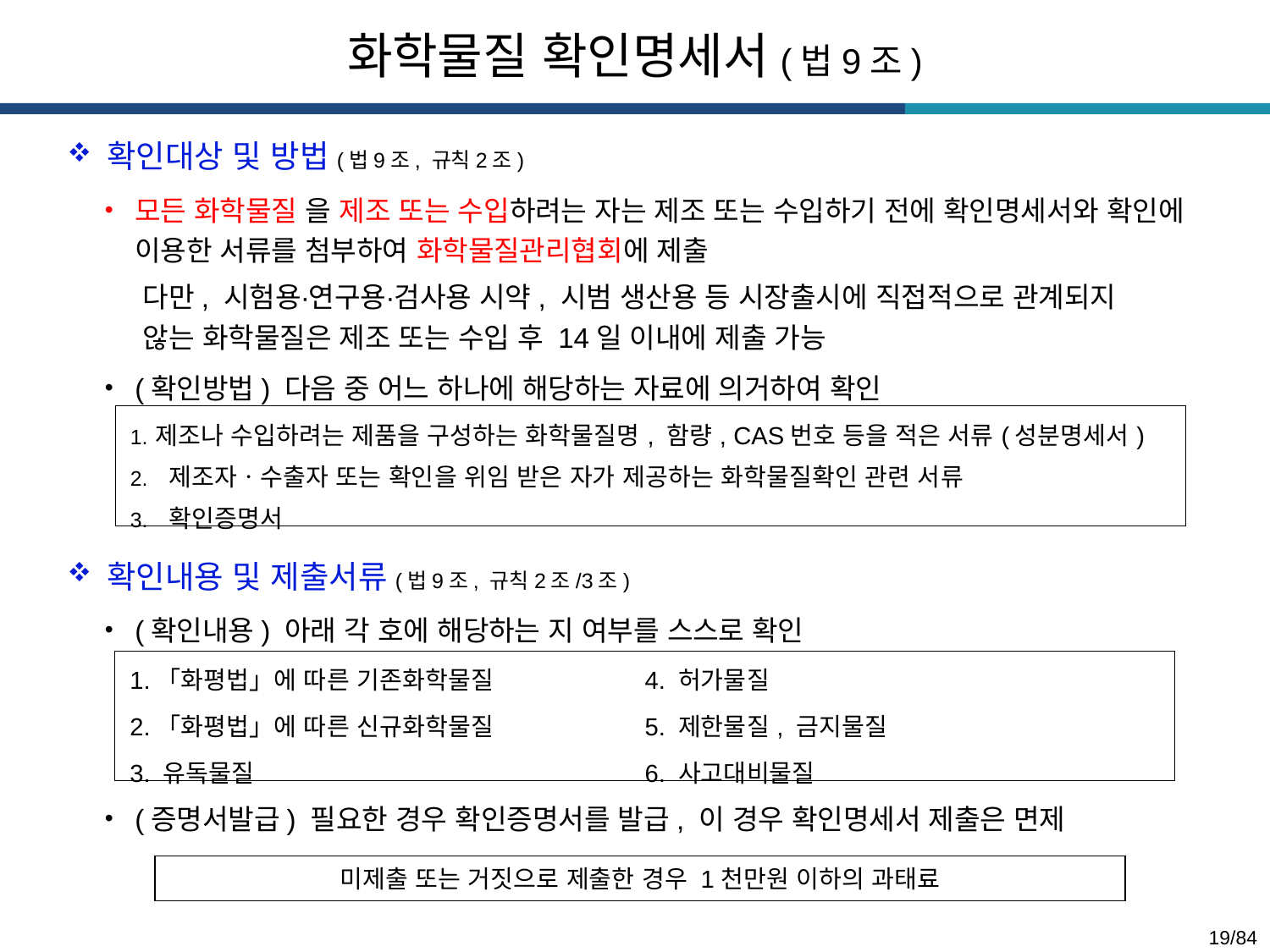

화학물질 확인명세서(법9조)
확인대상 및 방법(법9조, 규칙2조)
모든 화학물질 을 제조 또는 수입하려는 자는 제조 또는 수입하기 전에 확인명세서와 확인에 이용한 서류를 첨부하여 화학물질관리협회에 제출
    다만, 시험용∙연구용∙검사용 시약, 시범 생산용 등 시장출시에 직접적으로 관계되지
    않는 화학물질은 제조 또는 수입 후 14일 이내에 제출 가능
(확인방법) 다음 중 어느 하나에 해당하는 자료에 의거하여 확인
| 제조나 수입하려는 제품을 구성하는 화학물질명, 함량, CAS번호 등을 적은 서류(성분명세서) 제조자ㆍ수출자 또는 확인을 위임 받은 자가 제공하는 화학물질확인 관련 서류 확인증명서 |
| --- |
확인내용 및 제출서류(법9조, 규칙2조/3조)
(확인내용) 아래 각 호에 해당하는 지 여부를 스스로 확인

(증명서발급) 필요한 경우 확인증명서를 발급, 이 경우 확인명세서 제출은 면제
| 1.「화평법」에 따른 기존화학물질 2.「화평법」에 따른 신규화학물질 3. 유독물질 | 4. 허가물질 5. 제한물질, 금지물질 6. 사고대비물질 |
| --- | --- |
미제출 또는 거짓으로 제출한 경우 1천만원 이하의 과태료